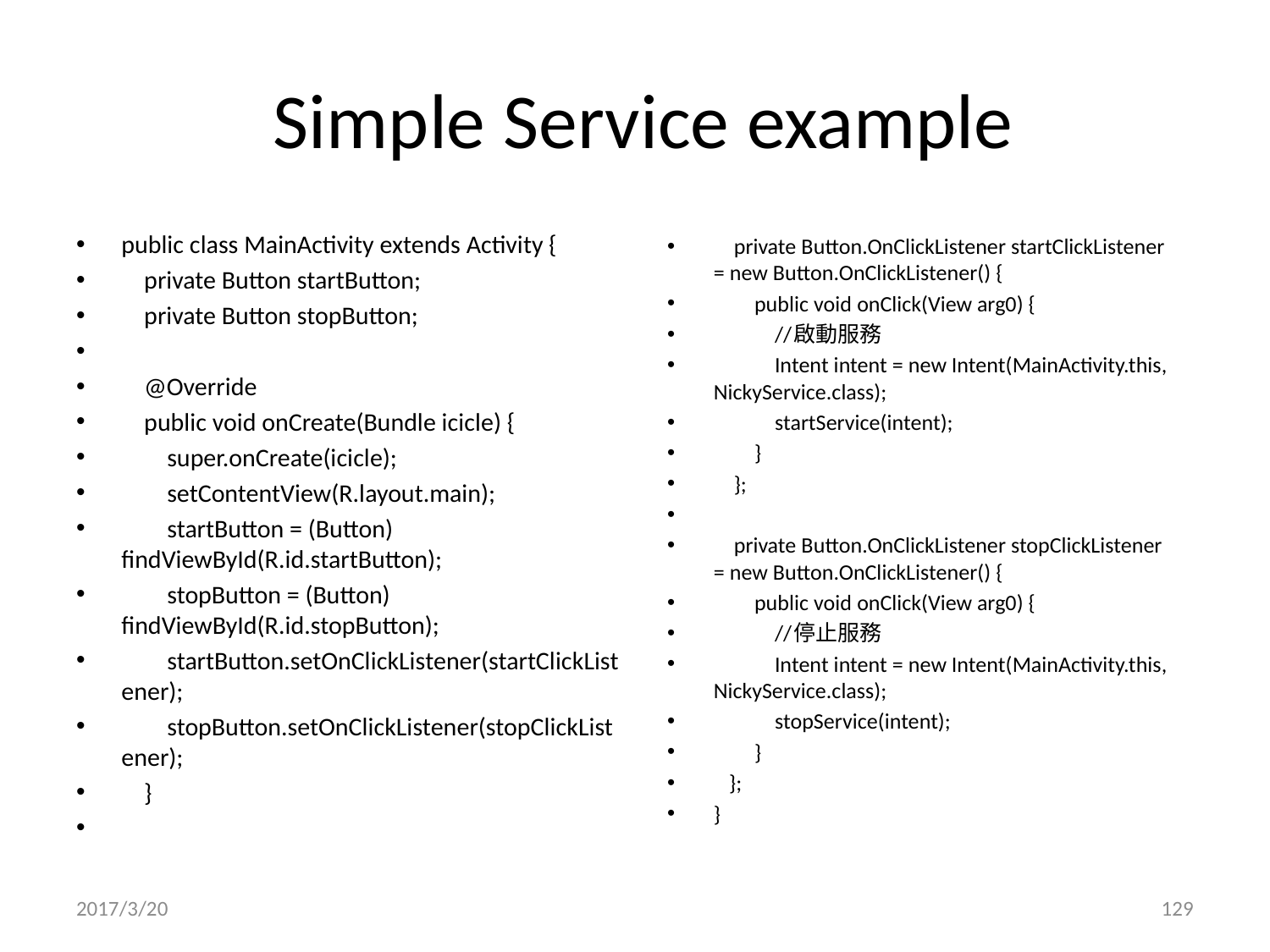

# Simple Service example
public class MainActivity extends Activity {
    private Button startButton;
    private Button stopButton;

    @Override
    public void onCreate(Bundle icicle) {
        super.onCreate(icicle);
        setContentView(R.layout.main);
        startButton = (Button) findViewById(R.id.startButton);
        stopButton = (Button) findViewById(R.id.stopButton);
        startButton.setOnClickListener(startClickListener);
        stopButton.setOnClickListener(stopClickListener);
    }

    private Button.OnClickListener startClickListener = new Button.OnClickListener() {
        public void onClick(View arg0) {
            //啟動服務
            Intent intent = new Intent(MainActivity.this, NickyService.class);
            startService(intent);
        }
    };

    private Button.OnClickListener stopClickListener = new Button.OnClickListener() {
        public void onClick(View arg0) {
            //停止服務
            Intent intent = new Intent(MainActivity.this, NickyService.class);
            stopService(intent);
        }
   };
}

2017/3/20
129